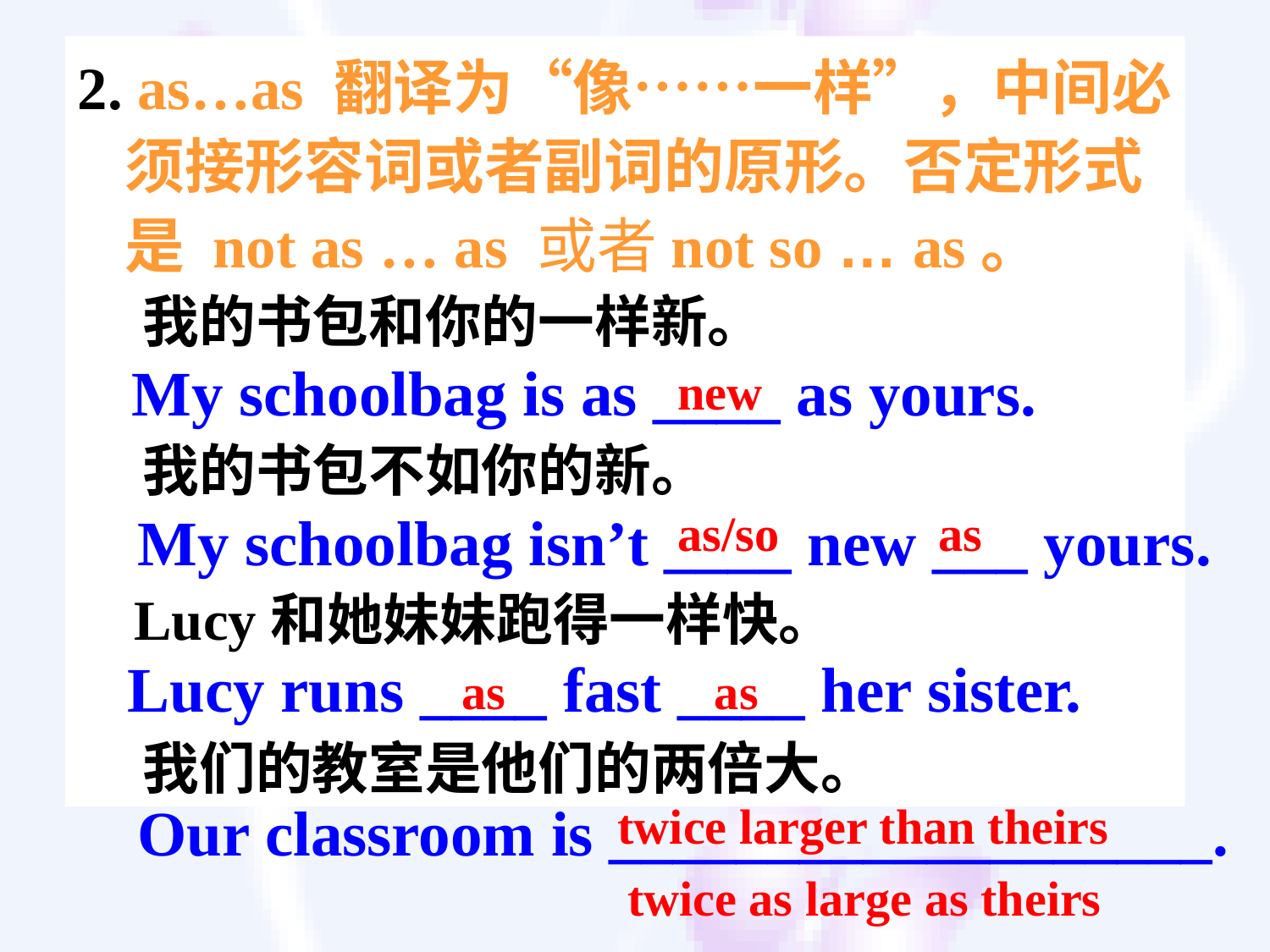

2. as…as 翻译为“像……一样”，中间必须接形容词或者副词的原形。否定形式是 not as … as 或者not so … as。
    我的书包和你的一样新。

    我的书包不如你的新。

    Lucy和她妹妹跑得一样快。

    我们的教室是他们的两倍大。
My schoolbag is as ____ as yours.
new
as/so             as
My schoolbag isn’t ____ new ___ yours.
Lucy runs ____ fast ____ her sister.
  as                 as
Our classroom is ___________________.
twice larger than theirs
twice as large as theirs